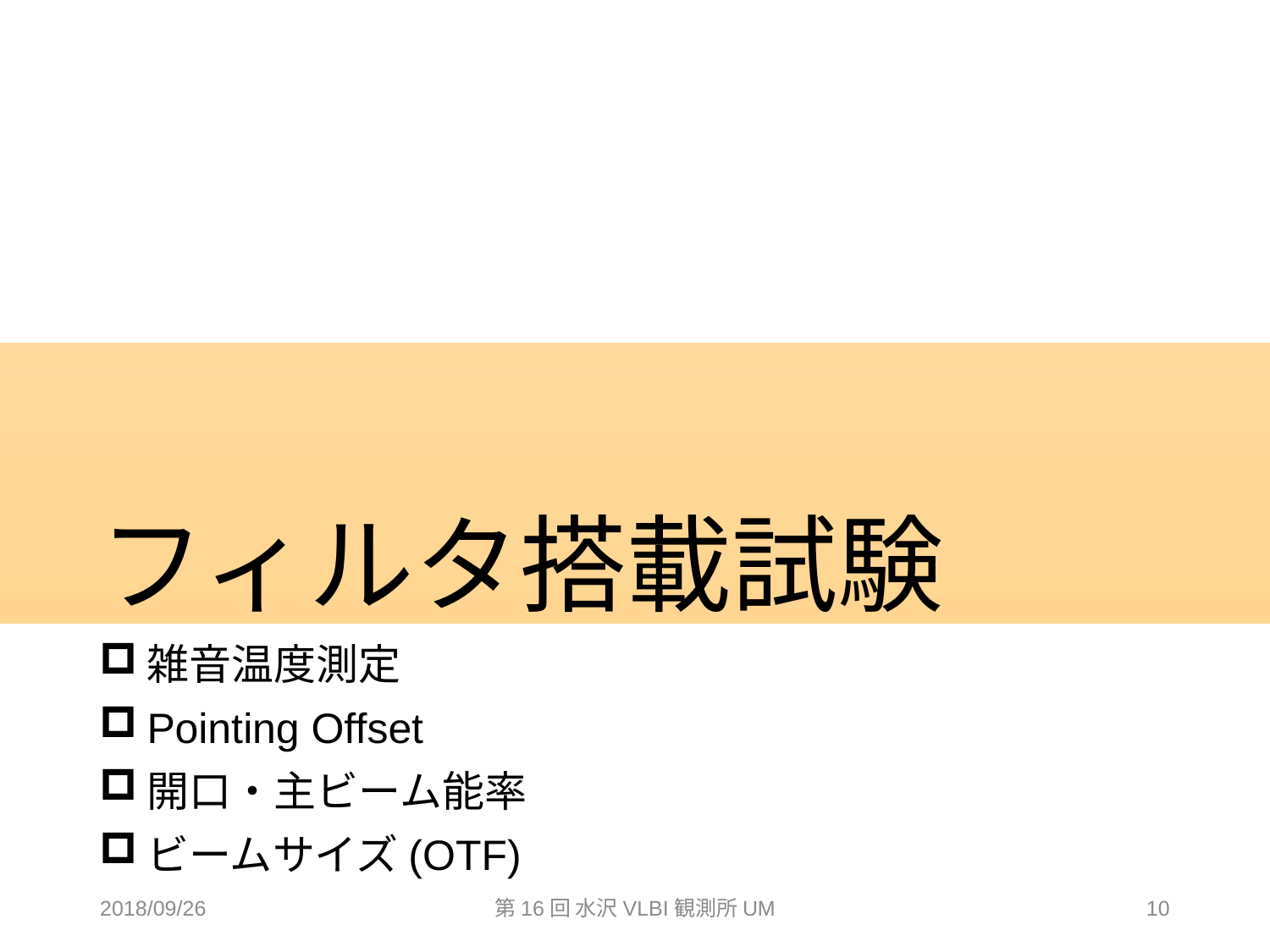

# フィルタ搭載試験

雑音温度測定
Pointing Offset
開口・主ビーム能率
ビームサイズ(OTF)

2018/09/26
第16回 水沢VLBI観測所UM
10